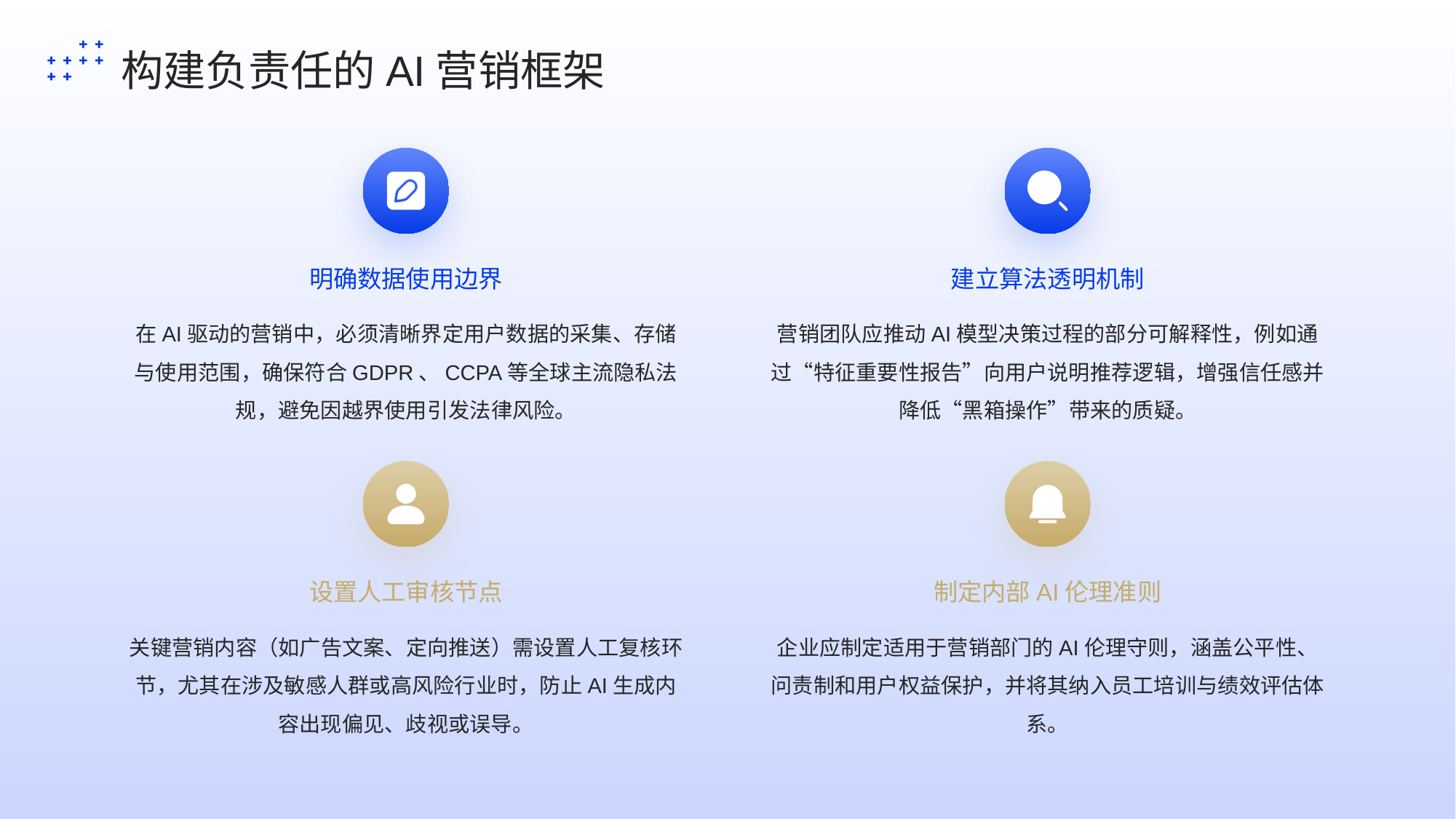

构建负责任的AI营销框架

明确数据使用边界
建立算法透明机制
在AI驱动的营销中，必须清晰界定用户数据的采集、存储与使用范围，确保符合GDPR、CCPA等全球主流隐私法规，避免因越界使用引发法律风险。
营销团队应推动AI模型决策过程的部分可解释性，例如通过“特征重要性报告”向用户说明推荐逻辑，增强信任感并降低“黑箱操作”带来的质疑。

设置人工审核节点
制定内部AI伦理准则
关键营销内容（如广告文案、定向推送）需设置人工复核环节，尤其在涉及敏感人群或高风险行业时，防止AI生成内容出现偏见、歧视或误导。
企业应制定适用于营销部门的AI伦理守则，涵盖公平性、问责制和用户权益保护，并将其纳入员工培训与绩效评估体系。